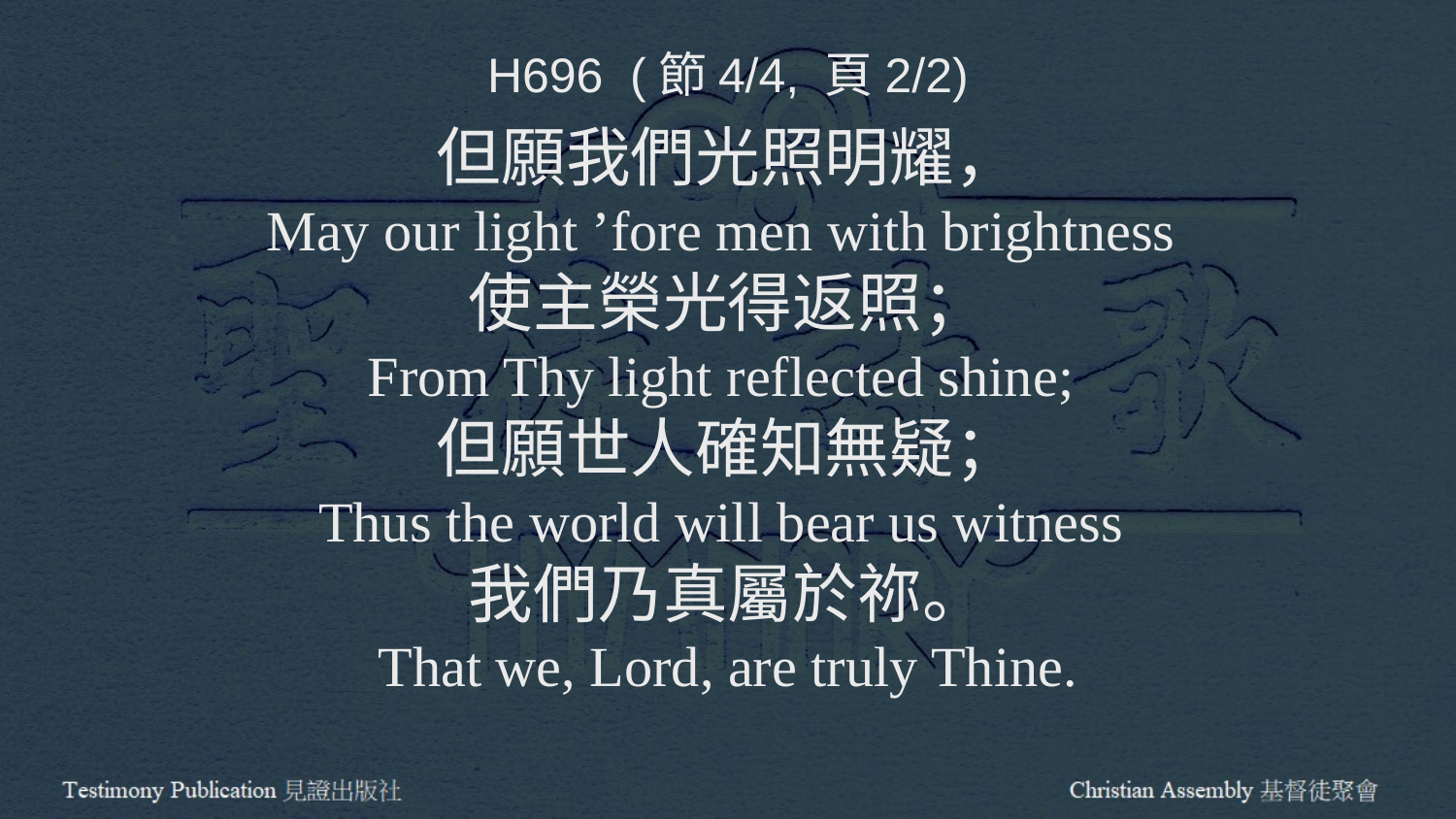

H696  (節4/4, 頁2/2)
但願我們光照明耀，
May our light ’fore men with brightness
使主榮光得返照；
From Thy light reflected shine;
但願世人確知無疑；
Thus the world will bear us witness
我們乃真屬於祢。
That we, Lord, are truly Thine.